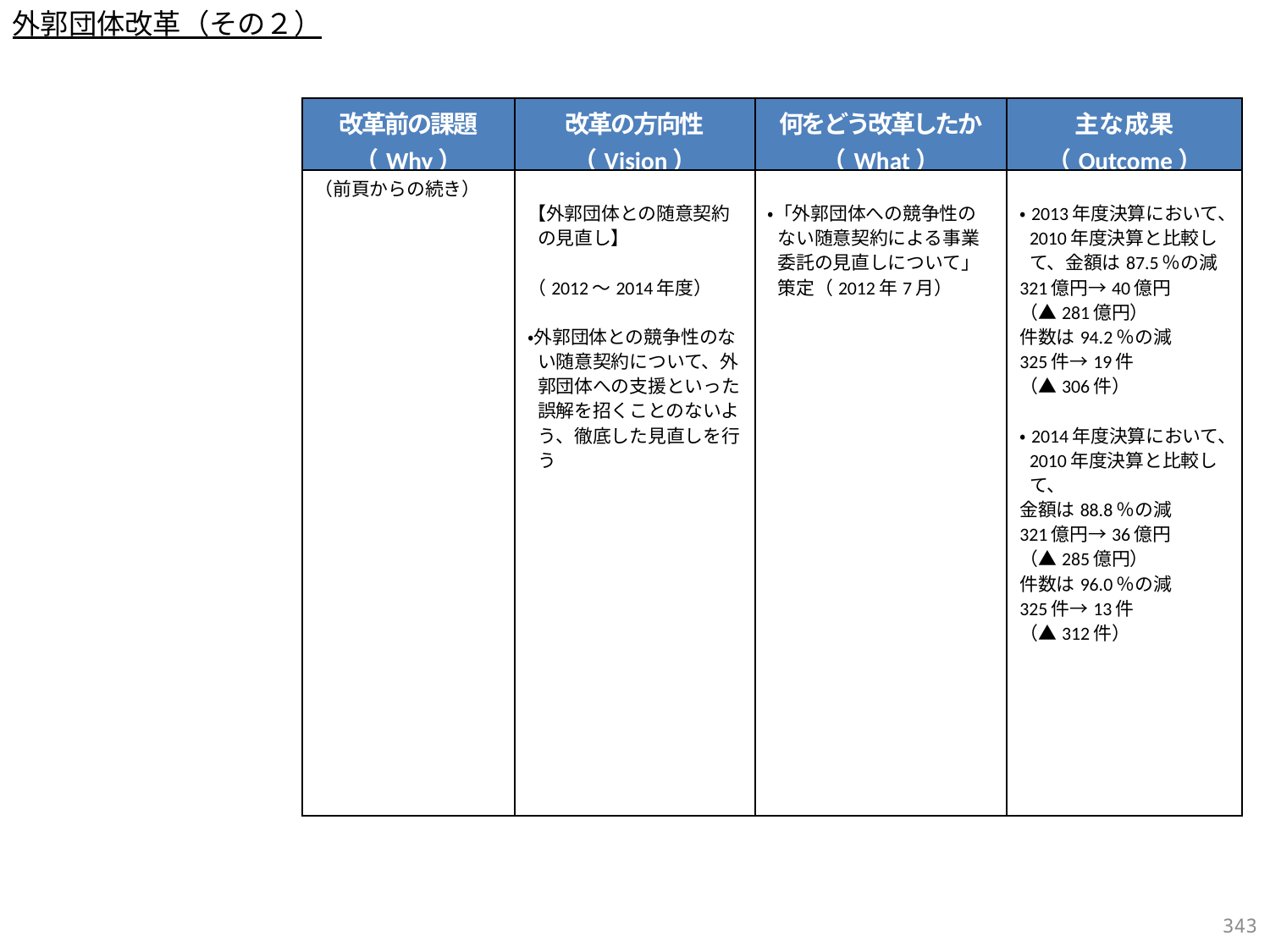

外郭団体改革（その２）
| 改革前の課題 （Why） | 改革の方向性 （Vision） | 何をどう改革したか （What） | 主な成果 （Outcome） |
| --- | --- | --- | --- |
| （前頁からの続き） | 【外郭団体との随意契約の見直し】 （2012～2014年度） ・外郭団体との競争性のない随意契約について、外郭団体への支援といった誤解を招くことのないよう、徹底した見直しを行う | ・「外郭団体への競争性のない随意契約による事業委託の見直しについて」策定（2012年7月） | ・2013年度決算において、2010年度決算と比較して、金額は87.5％の減 321億円→40億円 （▲281億円） 件数は94.2％の減 325件→19件 （▲306件） ・2014年度決算において、2010年度決算と比較して、 金額は88.8％の減 321億円→36億円 （▲285億円） 件数は96.0％の減 325件→13件 （▲312件） |
343